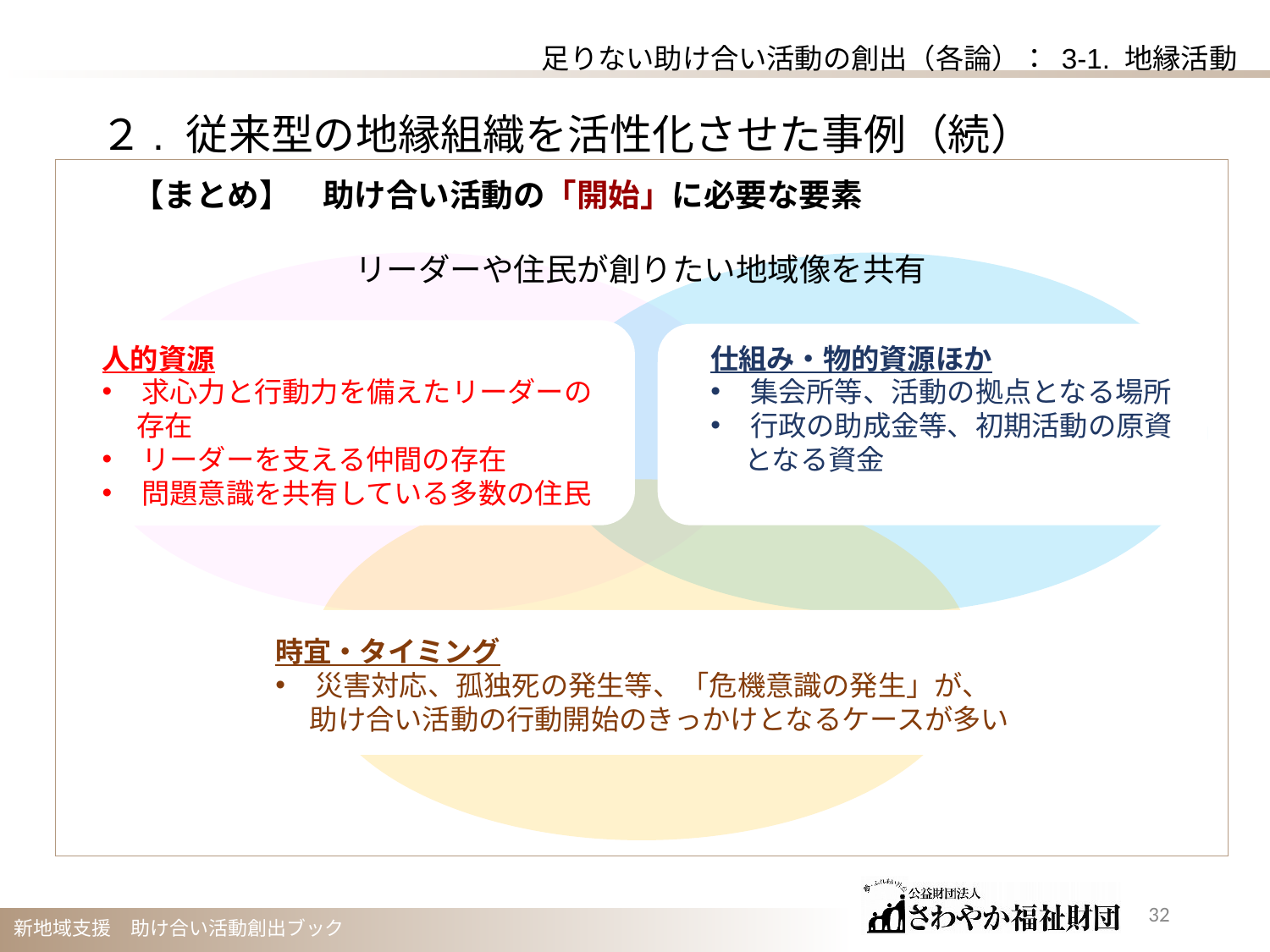

足りない助け合い活動の創出（各論）： 3-1. 地縁活動
２. 従来型の地縁組織を活性化させた事例（続）
【まとめ】　助け合い活動の「開始」に必要な要素

リーダーや住民が創りたい地域像を共有

人的資源
求心力と行動力を備えたリーダーの
　 存在
リーダーを支える仲間の存在
問題意識を共有している多数の住民
仕組み・物的資源ほか
集会所等、活動の拠点となる場所
行政の助成金等、初期活動の原資
　 となる資金

時宜・タイミング
災害対応、孤独死の発生等、「危機意識の発生」が、
　 助け合い活動の行動開始のきっかけとなるケースが多い
32